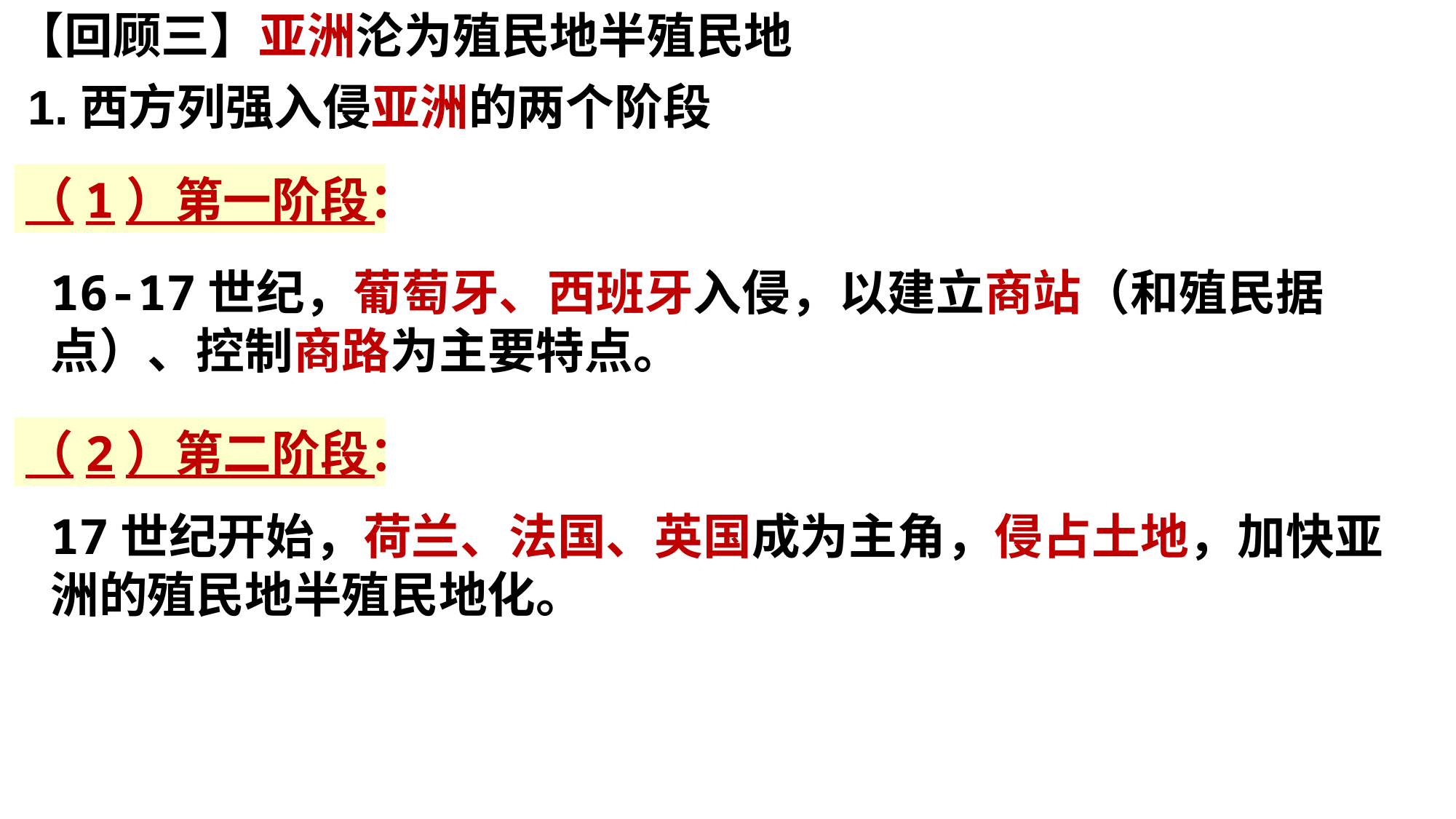

【回顾三】亚洲沦为殖民地半殖民地
1.西方列强入侵亚洲的两个阶段
（1）第一阶段：
16-17世纪，葡萄牙、西班牙入侵，以建立商站（和殖民据点）、控制商路为主要特点。
（2）第二阶段：
17世纪开始，荷兰、法国、英国成为主角，侵占土地，加快亚洲的殖民地半殖民地化。